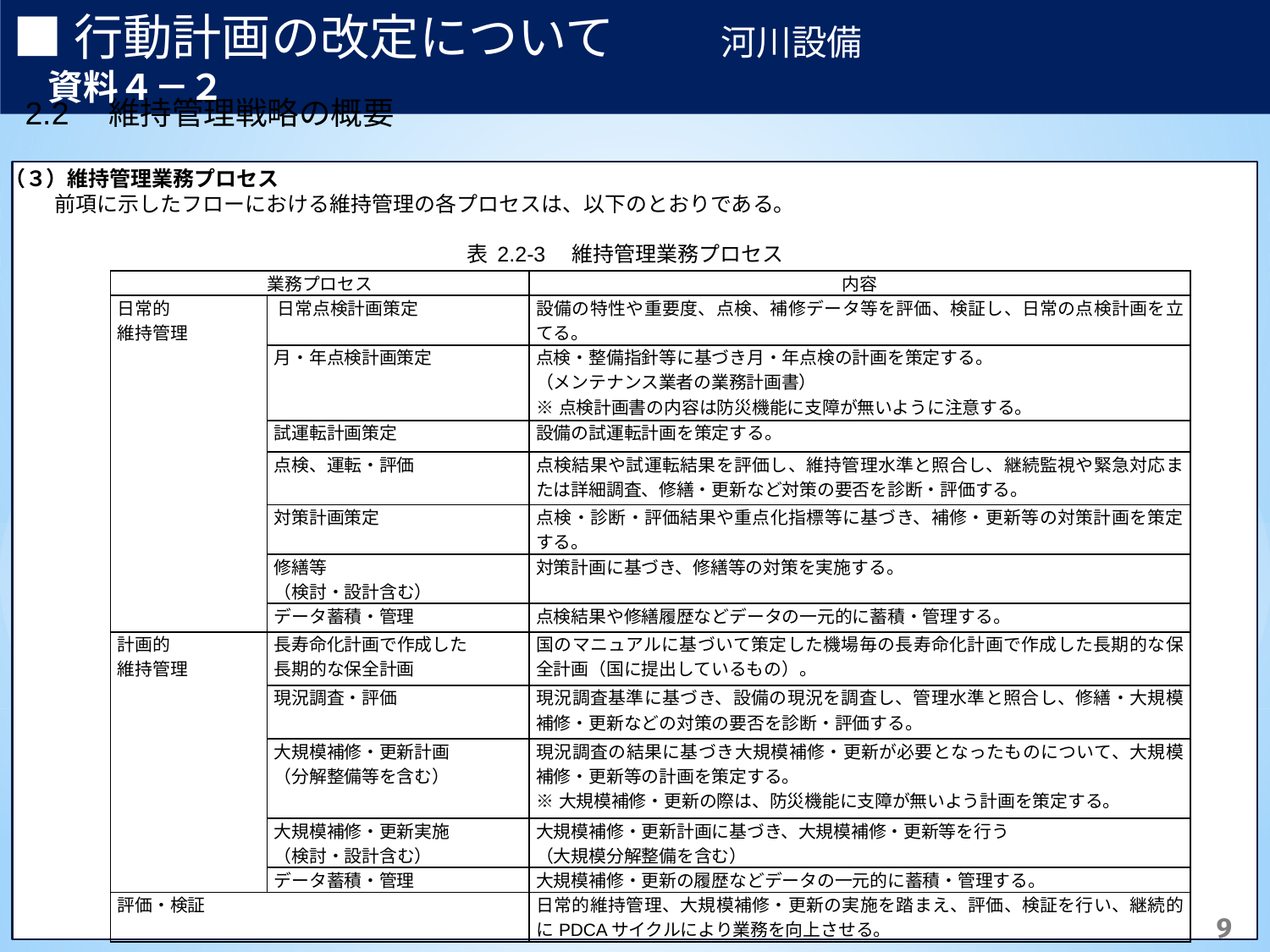

■行動計画の改定について　　　河川設備　　　　　　　　　　　　資料４－２
2.2　維持管理戦略の概要
（３）維持管理業務プロセス
前項に示したフローにおける維持管理の各プロセスは、以下のとおりである。

表 2.2-3　維持管理業務プロセス
| 業務プロセス |  | 内容 |
| --- | --- | --- |
| 日常的 維持管理 | 日常点検計画策定 | 設備の特性や重要度、点検、補修データ等を評価、検証し、日常の点検計画を立てる。 |
|  | 月・年点検計画策定 | 点検・整備指針等に基づき月・年点検の計画を策定する。 （メンテナンス業者の業務計画書） ※点検計画書の内容は防災機能に支障が無いように注意する。 |
|  | 試運転計画策定 | 設備の試運転計画を策定する。 |
|  | 点検、運転・評価 | 点検結果や試運転結果を評価し、維持管理水準と照合し、継続監視や緊急対応または詳細調査、修繕・更新など対策の要否を診断・評価する。 |
|  | 対策計画策定 | 点検・診断・評価結果や重点化指標等に基づき、補修・更新等の対策計画を策定する。 |
|  | 修繕等 （検討・設計含む） | 対策計画に基づき、修繕等の対策を実施する。 |
|  | データ蓄積・管理 | 点検結果や修繕履歴などデータの一元的に蓄積・管理する。 |
| 計画的 維持管理 | 長寿命化計画で作成した 長期的な保全計画 | 国のマニュアルに基づいて策定した機場毎の長寿命化計画で作成した長期的な保全計画（国に提出しているもの）。 |
|  | 現況調査・評価 | 現況調査基準に基づき、設備の現況を調査し、管理水準と照合し、修繕・大規模補修・更新などの対策の要否を診断・評価する。 |
|  | 大規模補修・更新計画 （分解整備等を含む） | 現況調査の結果に基づき大規模補修・更新が必要となったものについて、大規模補修・更新等の計画を策定する。 ※大規模補修・更新の際は、防災機能に支障が無いよう計画を策定する。 |
|  | 大規模補修・更新実施 （検討・設計含む） | 大規模補修・更新計画に基づき、大規模補修・更新等を行う （大規模分解整備を含む） |
|  | データ蓄積・管理 | 大規模補修・更新の履歴などデータの一元的に蓄積・管理する。 |
| 評価・検証 |  | 日常的維持管理、大規模補修・更新の実施を踏まえ、評価、検証を行い、継続的にPDCAサイクルにより業務を向上させる。 |
9